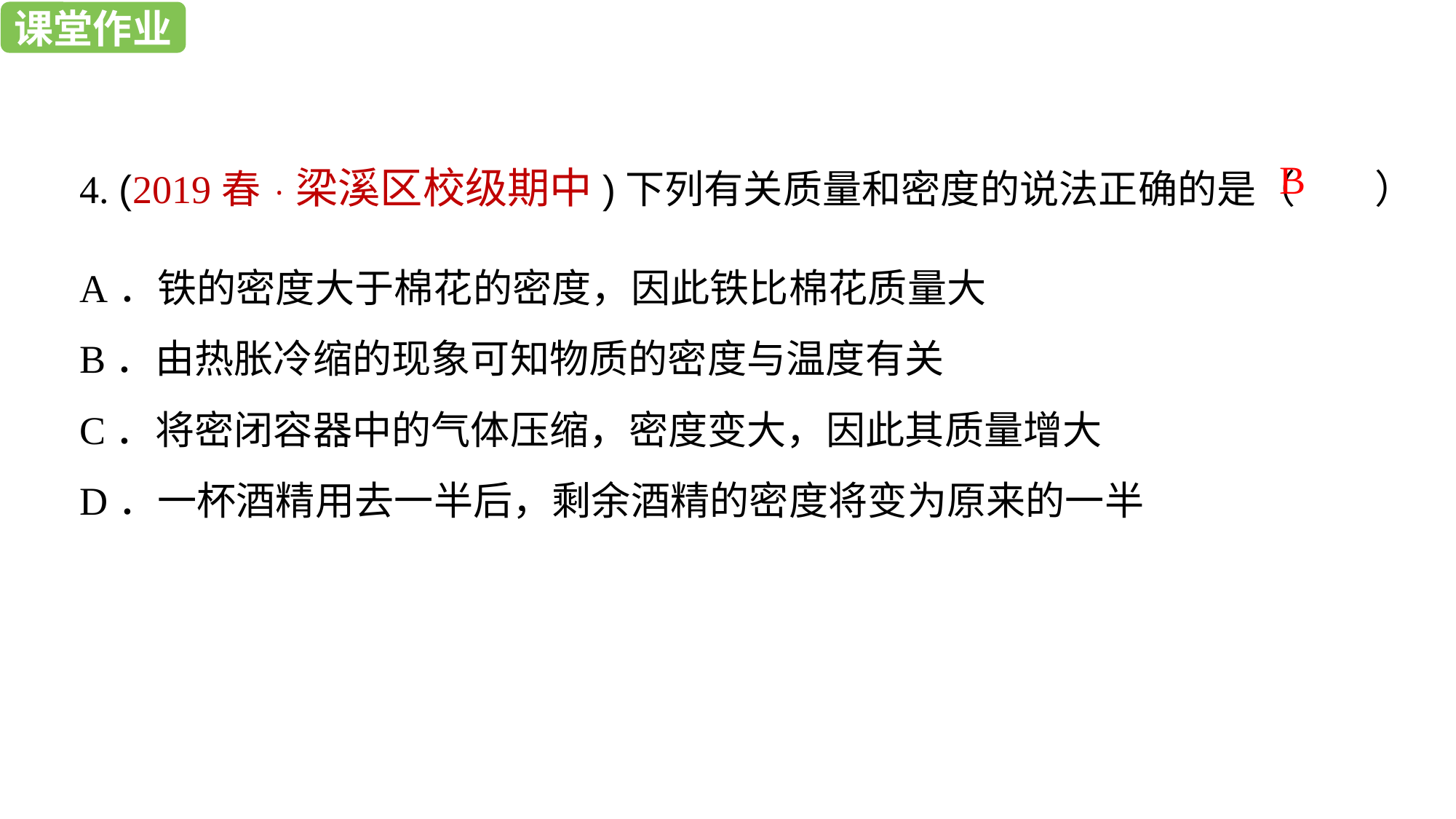

课堂作业
课堂作业
4. (2019春·梁溪区校级期中)下列有关质量和密度的说法正确的是（　　）
A．铁的密度大于棉花的密度，因此铁比棉花质量大
B．由热胀冷缩的现象可知物质的密度与温度有关
C．将密闭容器中的气体压缩，密度变大，因此其质量增大
D．一杯酒精用去一半后，剩余酒精的密度将变为原来的一半
B